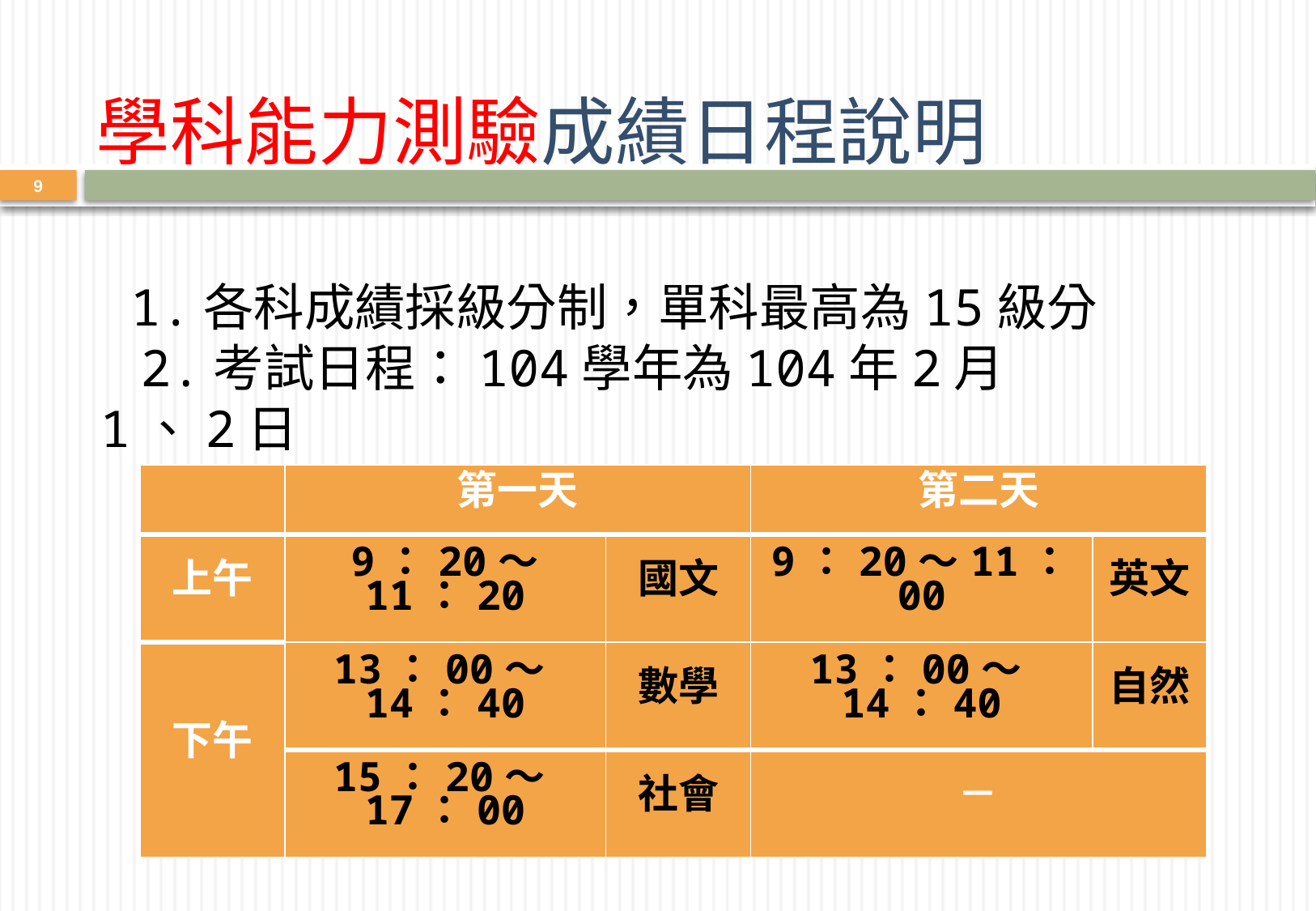

# 學科能力測驗成績日程說明
9
1.各科成績採級分制，單科最高為15級分
 2.考試日程：104學年為104年2月1、2日
|  | 第一天 |  | 第二天 |  |
| --- | --- | --- | --- | --- |
| 上午 | 9：20～11：20 | 國文 | 9：20～11：00 | 英文 |
| 下午 | 13：00～14：40 | 數學 | 13：00～14：40 | 自然 |
|  | 15：20～17：00 | 社會 | － |  |